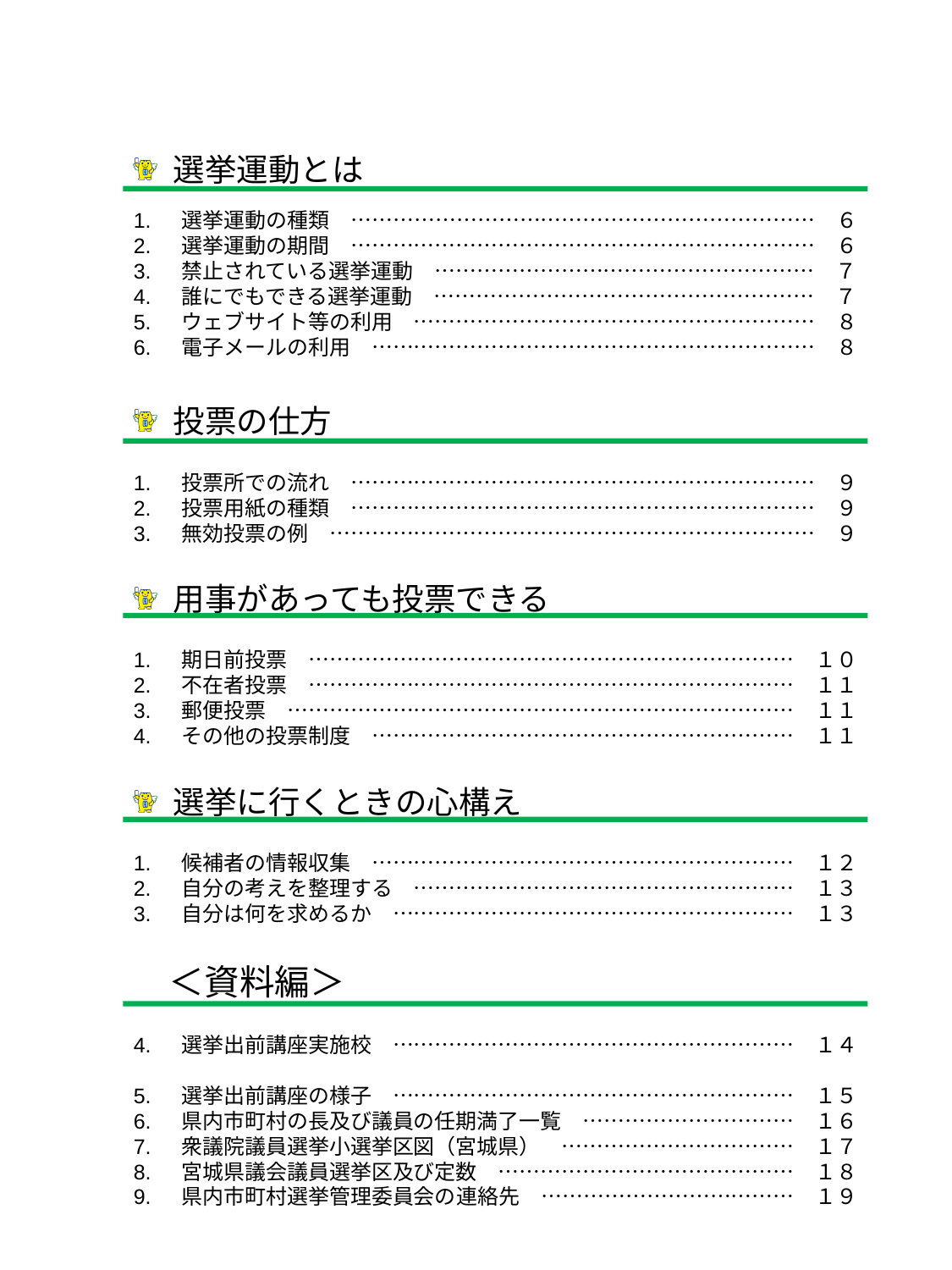

選挙運動とは

選挙運動の種類　…………………………………………………………　６
選挙運動の期間　…………………………………………………………　６
禁止されている選挙運動　………………………………………………　７
誰にでもできる選挙運動　………………………………………………　７
ウェブサイト等の利用　…………………………………………………　８
電子メールの利用　………………………………………………………　８

投票の仕方

投票所での流れ　…………………………………………………………　９
投票用紙の種類　…………………………………………………………　９
無効投票の例　……………………………………………………………　９

用事があっても投票できる

期日前投票　……………………………………………………………　１０
不在者投票　……………………………………………………………　１１
郵便投票　………………………………………………………………　１１
その他の投票制度　……………………………………………………　１１

選挙に行くときの心構え

候補者の情報収集　……………………………………………………　１２
自分の考えを整理する　………………………………………………　１３
自分は何を求めるか　…………………………………………………　１３

　＜資料編＞

選挙出前講座実施校　…………………………………………………　１４
選挙出前講座の様子　…………………………………………………　１５
県内市町村の長及び議員の任期満了一覧　…………………………　１６
衆議院議員選挙小選挙区図（宮城県）　……………………………　１７
宮城県議会議員選挙区及び定数　……………………………………　１８
県内市町村選挙管理委員会の連絡先　………………………………　１９